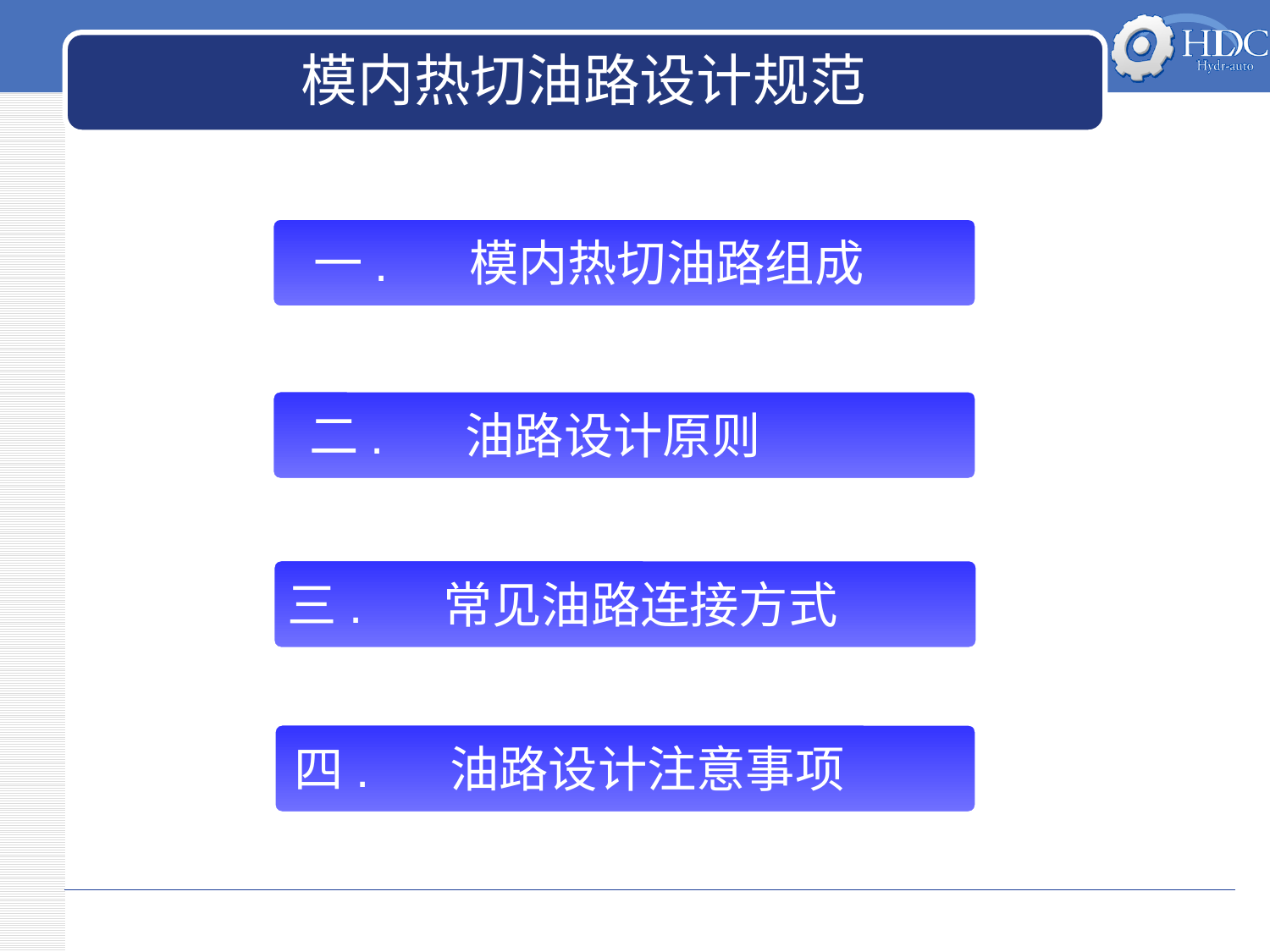

模内热切油路设计规范

 一.     模内热切油路组成

 二.     油路设计原则

三.     常见油路连接方式

四.     油路设计注意事项